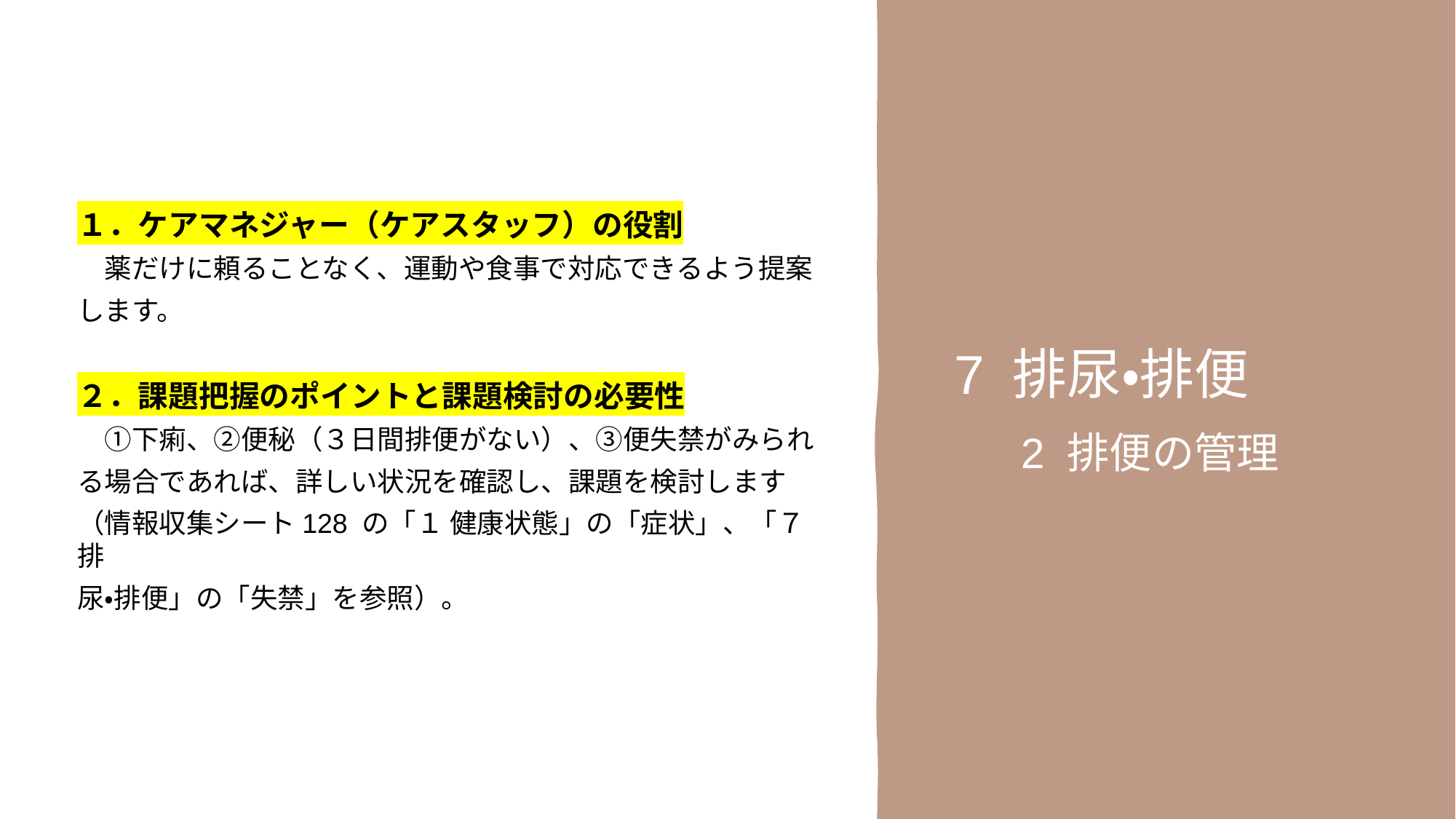

１．ケアマネジャー（ケアスタッフ）の役割
　薬だけに頼ることなく、運動や食事で対応できるよう提案
します。

２．課題把握のポイントと課題検討の必要性
　①下痢、②便秘（３日間排便がない）、③便失禁がみられ
る場合であれば、詳しい状況を確認し、課題を検討します
（情報収集シート128 の「１ 健康状態」の「症状」、「７ 排
尿・排便」の「失禁」を参照）。
7 排尿・排便
　2 排便の管理